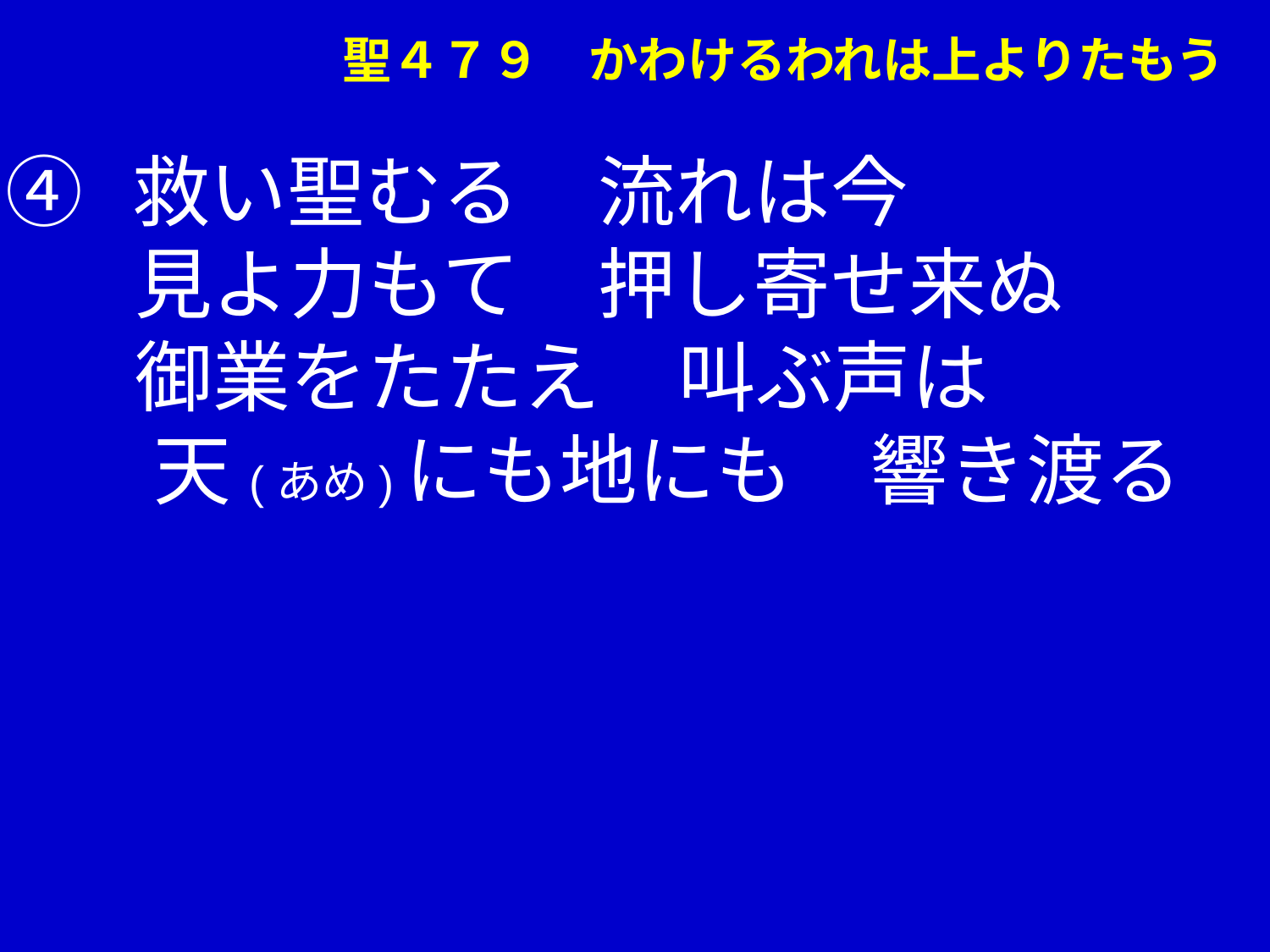

聖４７９　かわけるわれは上よりたもう
④	救い聖むる　流れは今
　   見よ力もて　押し寄せ来ぬ
　   御業をたたえ　叫ぶ声は
   　天(あめ)にも地にも　響き渡る